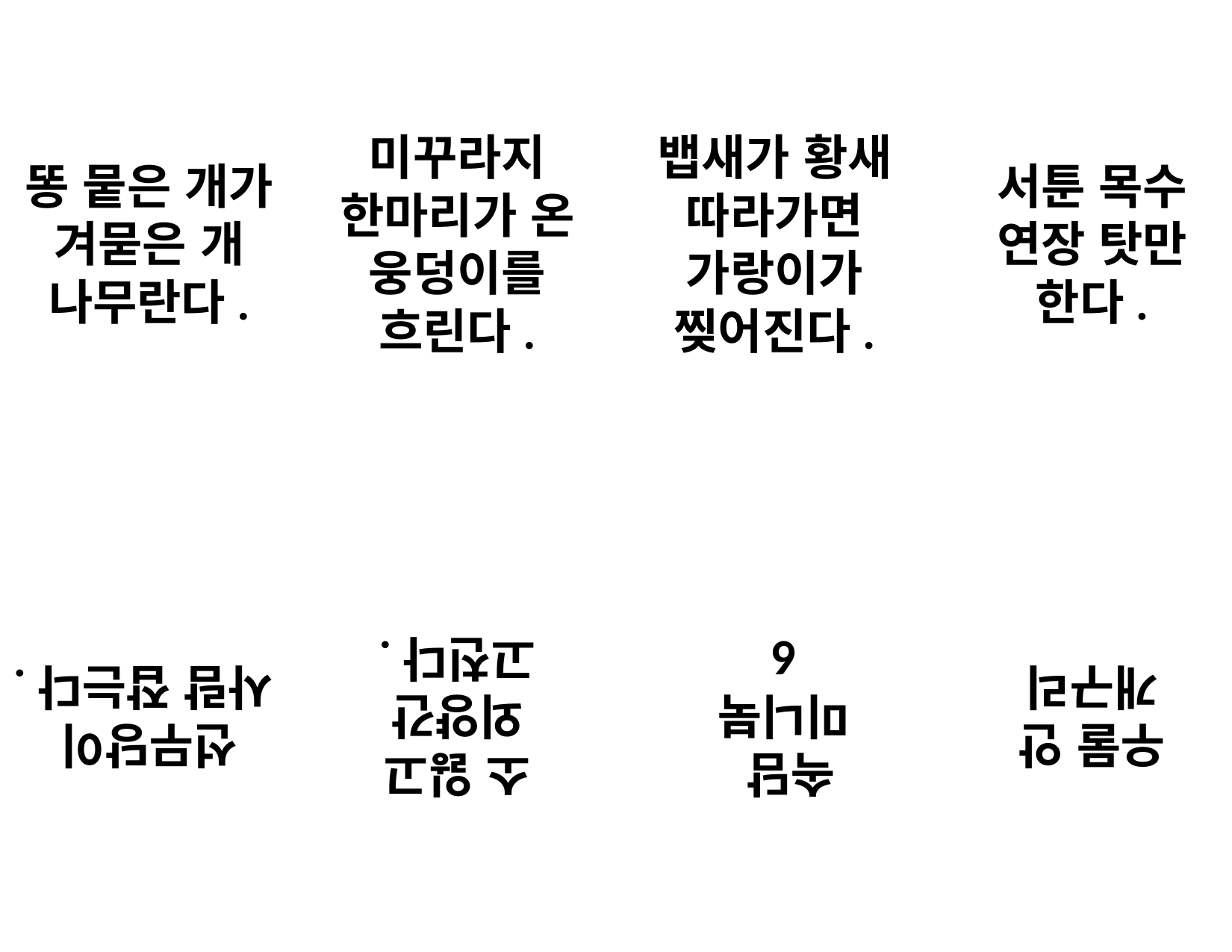

똥 뭍은 개가 겨묻은 개 나무란다.
미꾸라지 한마리가 온 웅덩이를 흐린다.
뱁새가 황새 따라가면 가랑이가 찢어진다.
서툰 목수 연장 탓만 한다.
우물 안 개구리
선무당이 사람 잡는다.
소 잃고 외양간 고친다.
속담
미니북
6